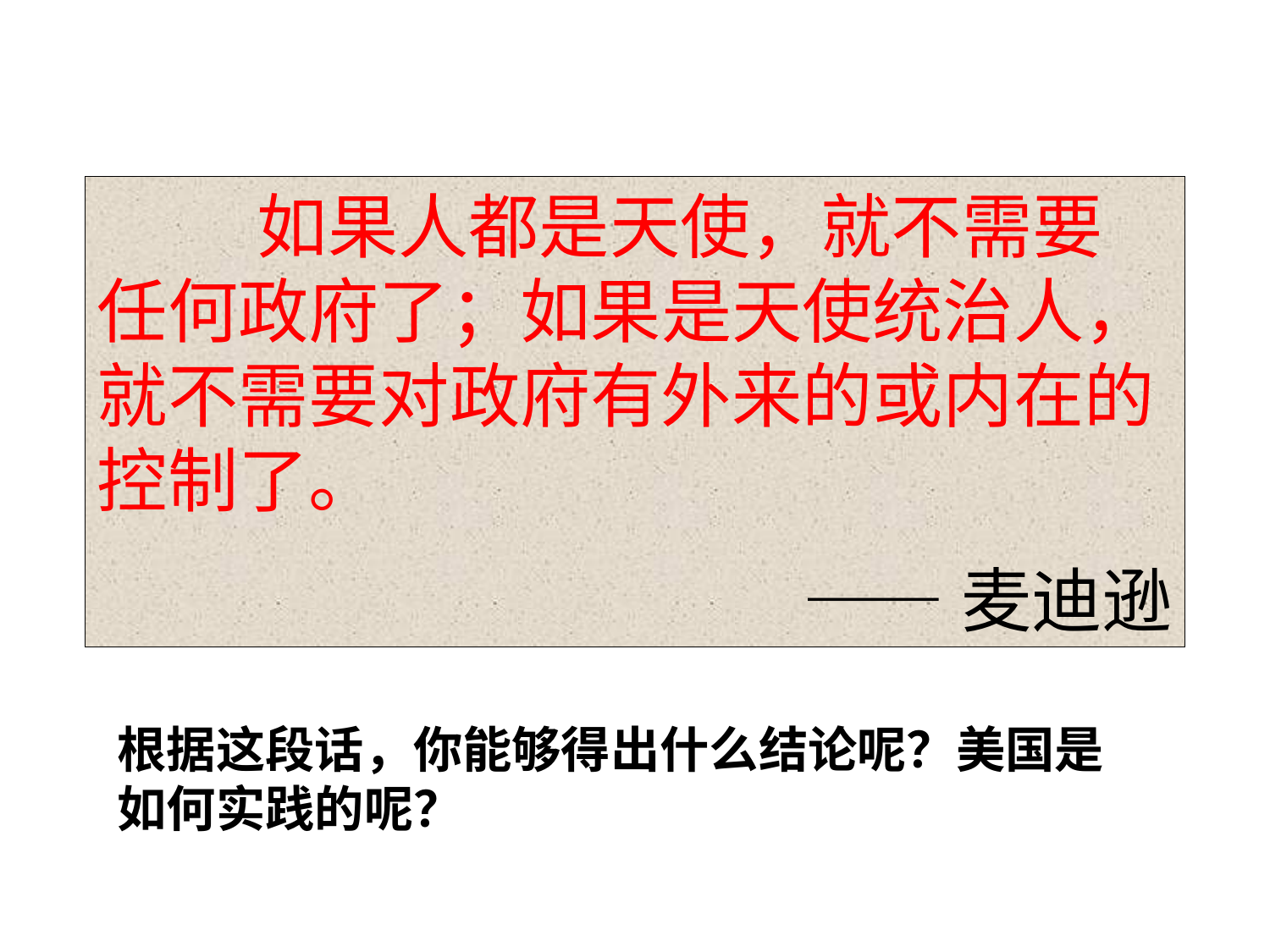

如果人都是天使，就不需要任何政府了；如果是天使统治人，就不需要对政府有外来的或内在的控制了。
——麦迪逊
根据这段话，你能够得出什么结论呢？美国是如何实践的呢？